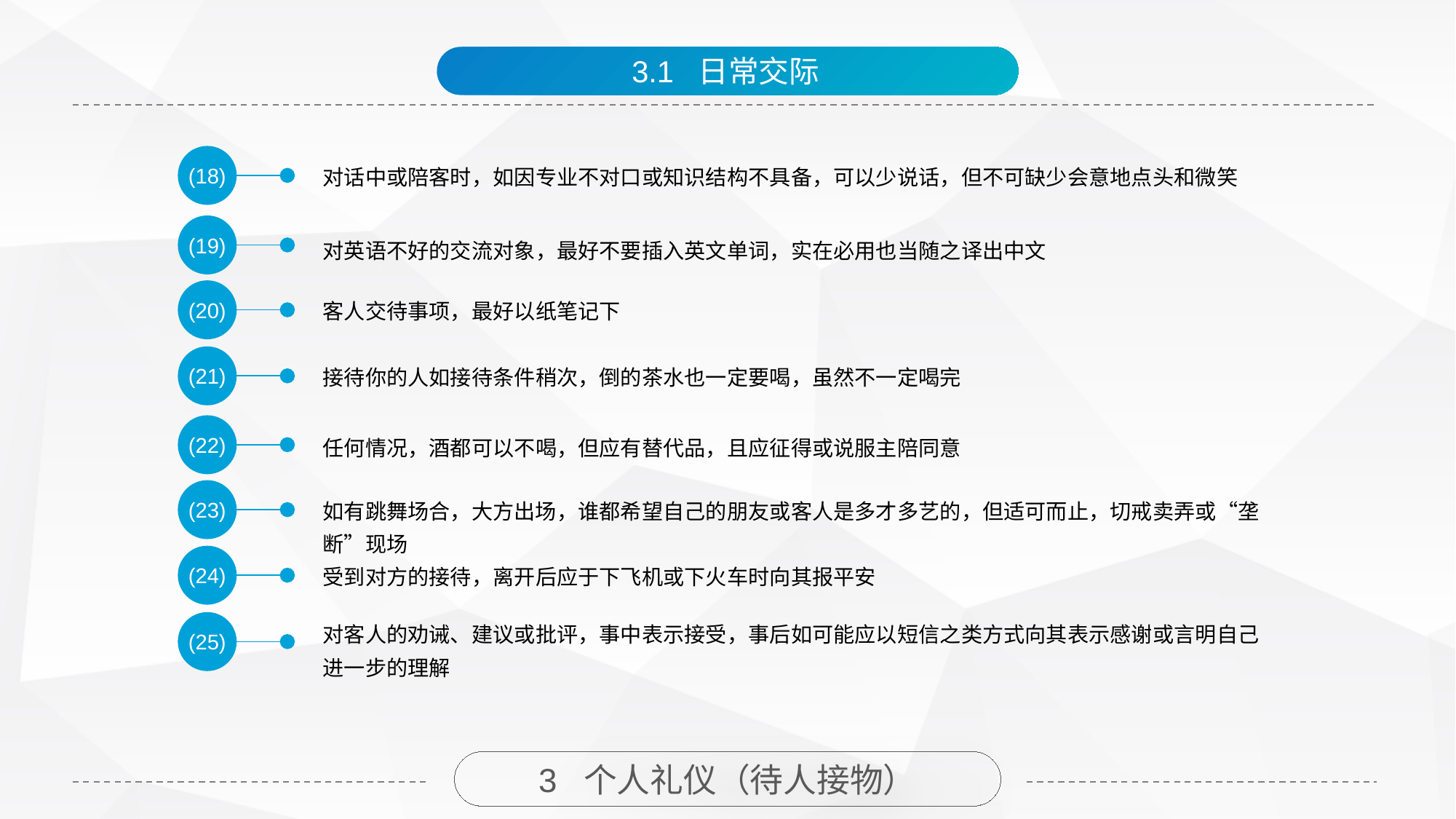

3.1  日常交际
(18)
对话中或陪客时，如因专业不对口或知识结构不具备，可以少说话，但不可缺少会意地点头和微笑
(19)
对英语不好的交流对象，最好不要插入英文单词，实在必用也当随之译出中文
(20)
客人交待事项，最好以纸笔记下
(21)
接待你的人如接待条件稍次，倒的茶水也一定要喝，虽然不一定喝完
(22)
任何情况，酒都可以不喝，但应有替代品，且应征得或说服主陪同意
(23)
如有跳舞场合，大方出场，谁都希望自己的朋友或客人是多才多艺的，但适可而止，切戒卖弄或“垄断”现场
(24)
受到对方的接待，离开后应于下飞机或下火车时向其报平安
对客人的劝诫、建议或批评，事中表示接受，事后如可能应以短信之类方式向其表示感谢或言明自己进一步的理解
(25)
3  个人礼仪（待人接物）